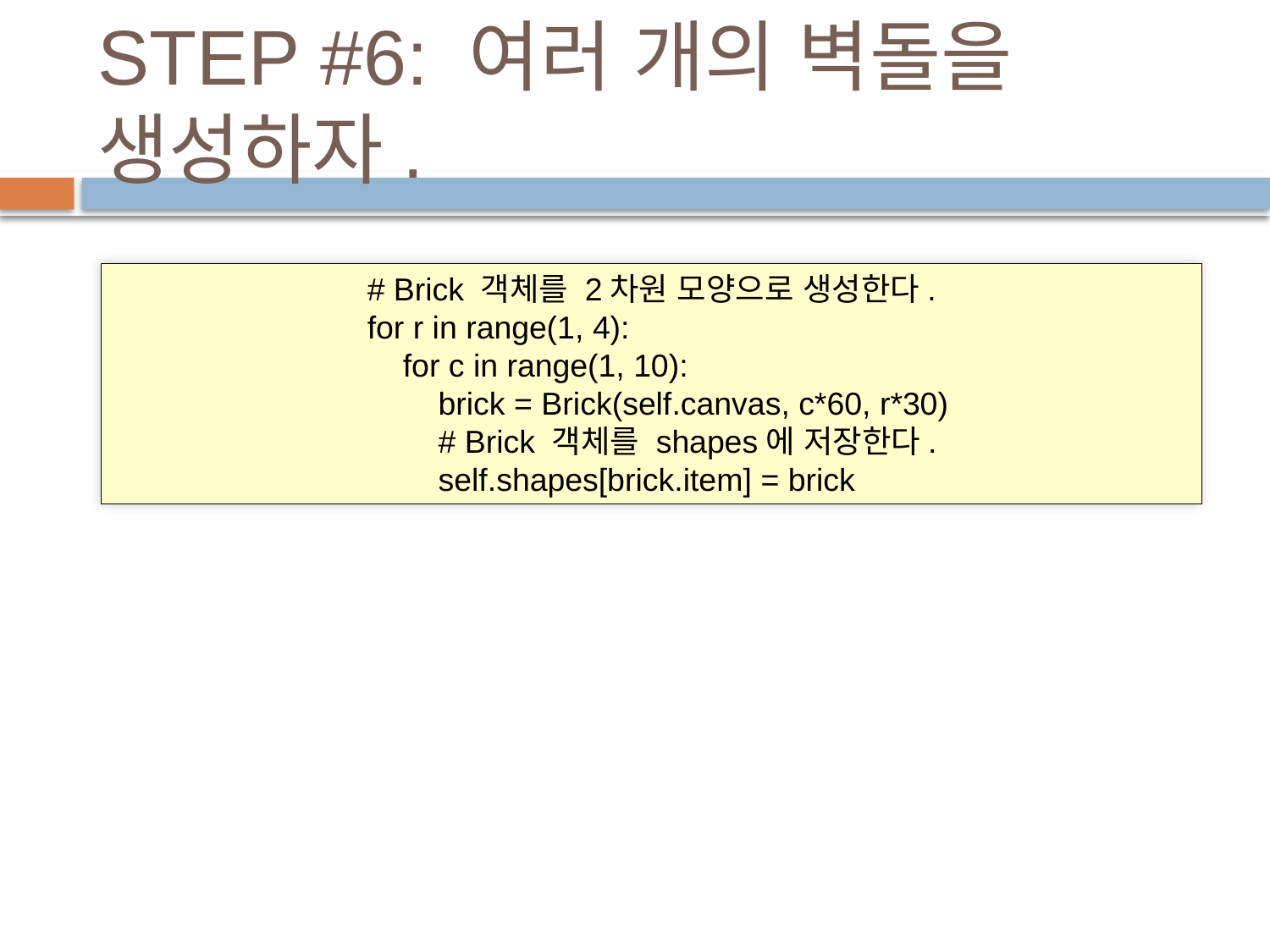

# STEP #6: 여러 개의 벽돌을 생성하자.
		# Brick 객체를 2차원 모양으로 생성한다.
		for r in range(1, 4):
		    for c in range(1, 10):
		        brick = Brick(self.canvas, c*60, r*30)
		        # Brick 객체를 shapes에 저장한다.
		        self.shapes[brick.item] = brick